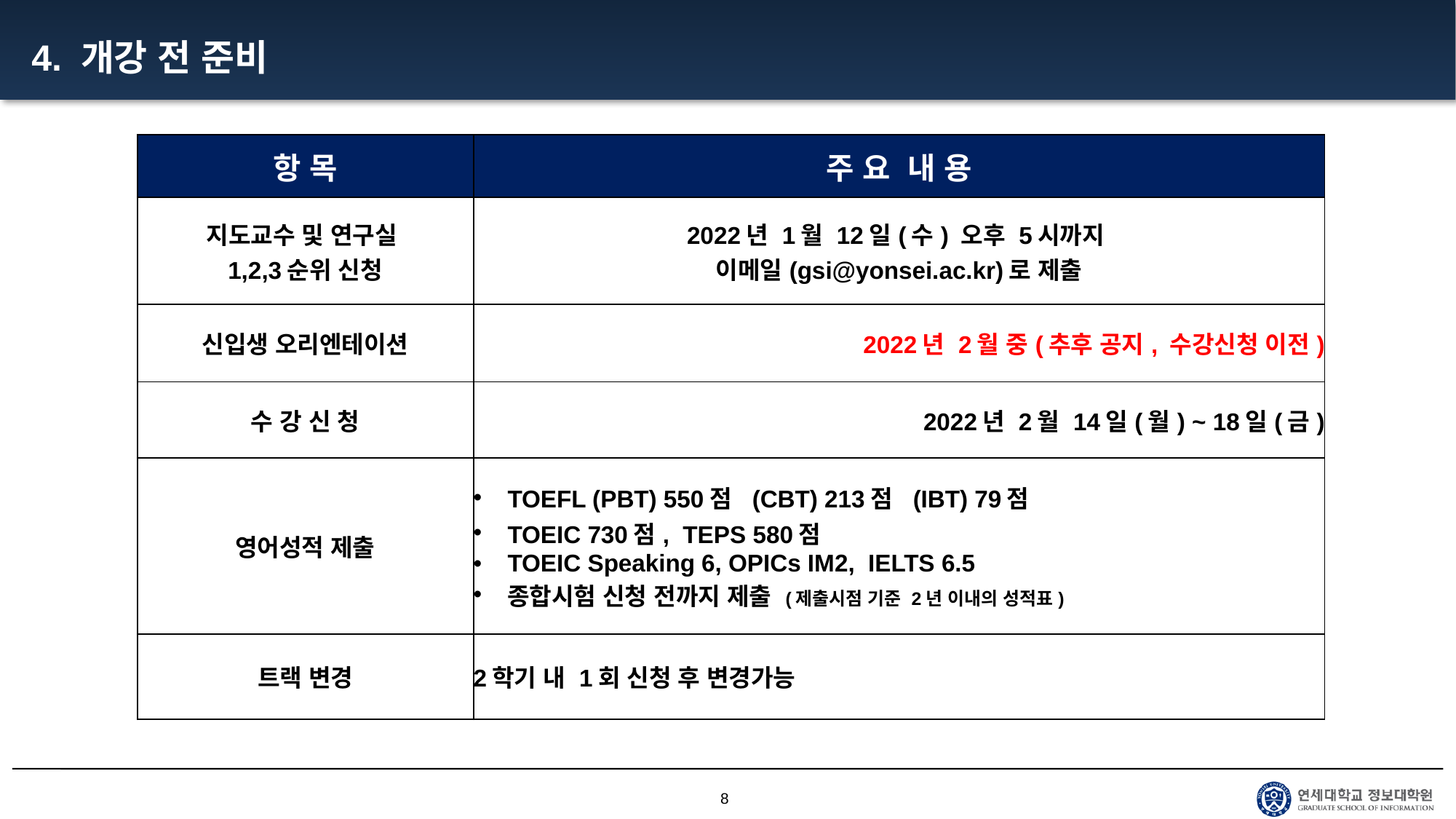

4. 개강 전 준비
| 항 목 | 주 요 내 용 |
| --- | --- |
| 지도교수 및 연구실 1,2,3순위 신청 | 2022년 1월 12일(수) 오후 5시까지 이메일(gsi@yonsei.ac.kr)로 제출 |
| 신입생 오리엔테이션 | 2022년 2월 중(추후 공지, 수강신청 이전) |
| 수 강 신 청 | 2022년 2월 14일(월) ~ 18일(금) |
| 영어성적 제출 | TOEFL (PBT) 550점 (CBT) 213점 (IBT) 79점 TOEIC 730점, TEPS 580점 TOEIC Speaking 6, OPICs IM2, IELTS 6.5 종합시험 신청 전까지 제출 (제출시점 기준 2년 이내의 성적표) |
| 트랙 변경 | 2학기 내 1회 신청 후 변경가능 |